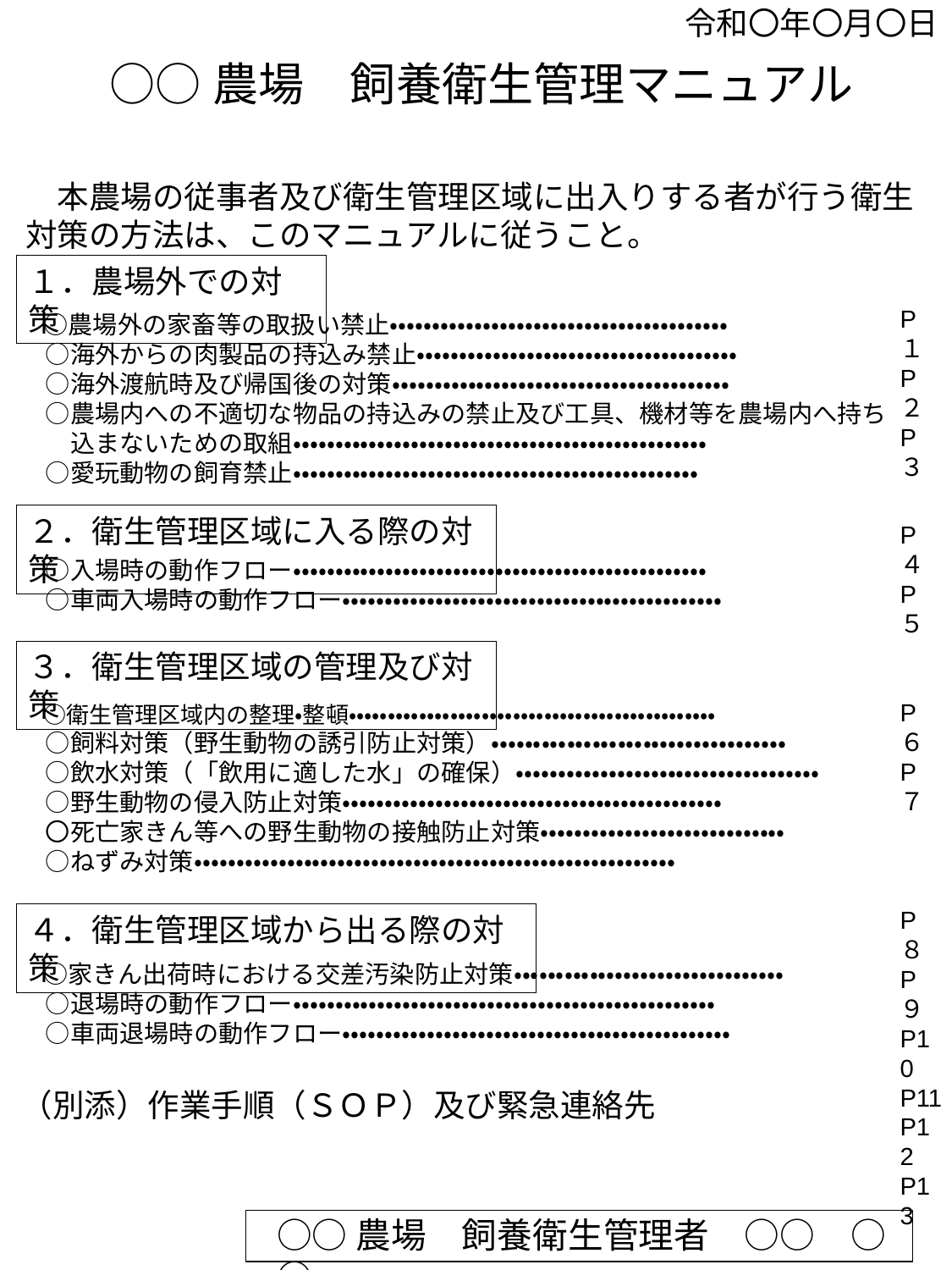

令和〇年〇月〇日
○○農場　飼養衛生管理マニュアル

　本農場の従事者及び衛生管理区域に出入りする者が行う衛生対策の方法は、このマニュアルに従うこと。

１．農場外での対策

P１
P２
P３

P４
P５

P６
P７

P８
P９
P10
P11
P12
P13

P14
P15
P16

　○農場外の家畜等の取扱い禁止・・・・・・・・・・・・・・・・・・・・・・・・・・・・・・・・・・・・・・・・
　○海外からの肉製品の持込み禁止・・・・・・・・・・・・・・・・・・・・・・・・・・・・・・・・・・・・・・
　○海外渡航時及び帰国後の対策・・・・・・・・・・・・・・・・・・・・・・・・・・・・・・・・・・・・・・・・
　○農場内への不適切な物品の持込みの禁止及び工具、機材等を農場内へ持ち
　　込まないための取組・・・・・・・・・・・・・・・・・・・・・・・・・・・・・・・・・・・・・・・・・・・・・・・・・
　○愛玩動物の飼育禁止・・・・・・・・・・・・・・・・・・・・・・・・・・・・・・・・・・・・・・・・・・・・・・・・

　○入場時の動作フロー・・・・・・・・・・・・・・・・・・・・・・・・・・・・・・・・・・・・・・・・・・・・・・・・・
　○車両入場時の動作フロー・・・・・・・・・・・・・・・・・・・・・・・・・・・・・・・・・・・・・・・・・・・・・

　○衛生管理区域内の整理・整頓・・・・・・・・・・・・・・・・・・・・・・・・・・・・・・・・・・・・・・・・・・・・・・・
　○飼料対策（野生動物の誘引防止対策）・・・・・・・・・・・・・・・・・・・・・・・・・・・・・・・・・・・
　○飲水対策（「飲用に適した水」の確保）・・・・・・・・・・・・・・・・・・・・・・・・・・・・・・・・・・・・
　○野生動物の侵入防止対策・・・・・・・・・・・・・・・・・・・・・・・・・・・・・・・・・・・・・・・・・・・・・
　〇死亡家きん等への野生動物の接触防止対策・・・・・・・・・・・・・・・・・・・・・・・・・・・・・
　○ねずみ対策・・・・・・・・・・・・・・・・・・・・・・・・・・・・・・・・・・・・・・・・・・・・・・・・・・・・・・・・・

　○家きん出荷時における交差汚染防止対策・・・・・・・・・・・・・・・・・・・・・・・・・・・・・・・・
　○退場時の動作フロー・・・・・・・・・・・・・・・・・・・・・・・・・・・・・・・・・・・・・・・・・・・・・・・・・・
　○車両退場時の動作フロー・・・・・・・・・・・・・・・・・・・・・・・・・・・・・・・・・・・・・・・・・・・・・・

（別添）作業手順（ＳＯＰ）及び緊急連絡先
２．衛生管理区域に入る際の対策
３．衛生管理区域の管理及び対策
４．衛生管理区域から出る際の対策
○○農場　飼養衛生管理者　○○　○○